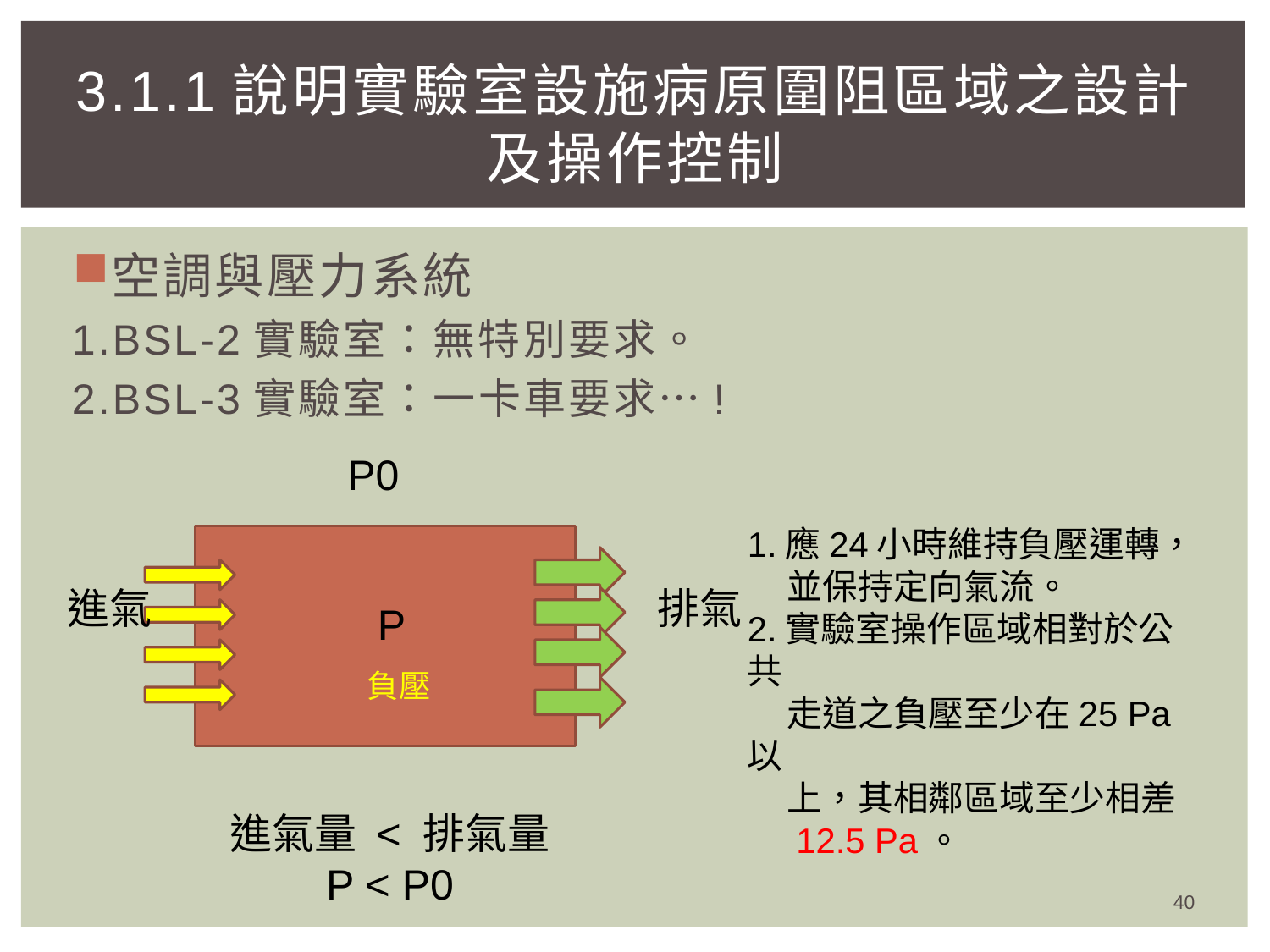

# 3.1.1說明實驗室設施病原圍阻區域之設計及操作控制
空調與壓力系統
1.BSL-2實驗室：無特別要求。
2.BSL-3實驗室：一卡車要求…!
P0

進氣
排氣

P

進氣量 < 排氣量
P < P0
1.應24小時維持負壓運轉，
    並保持定向氣流。
2.實驗室操作區域相對於公共
    走道之負壓至少在25 Pa以
    上，其相鄰區域至少相差
     12.5 Pa。

負壓
40